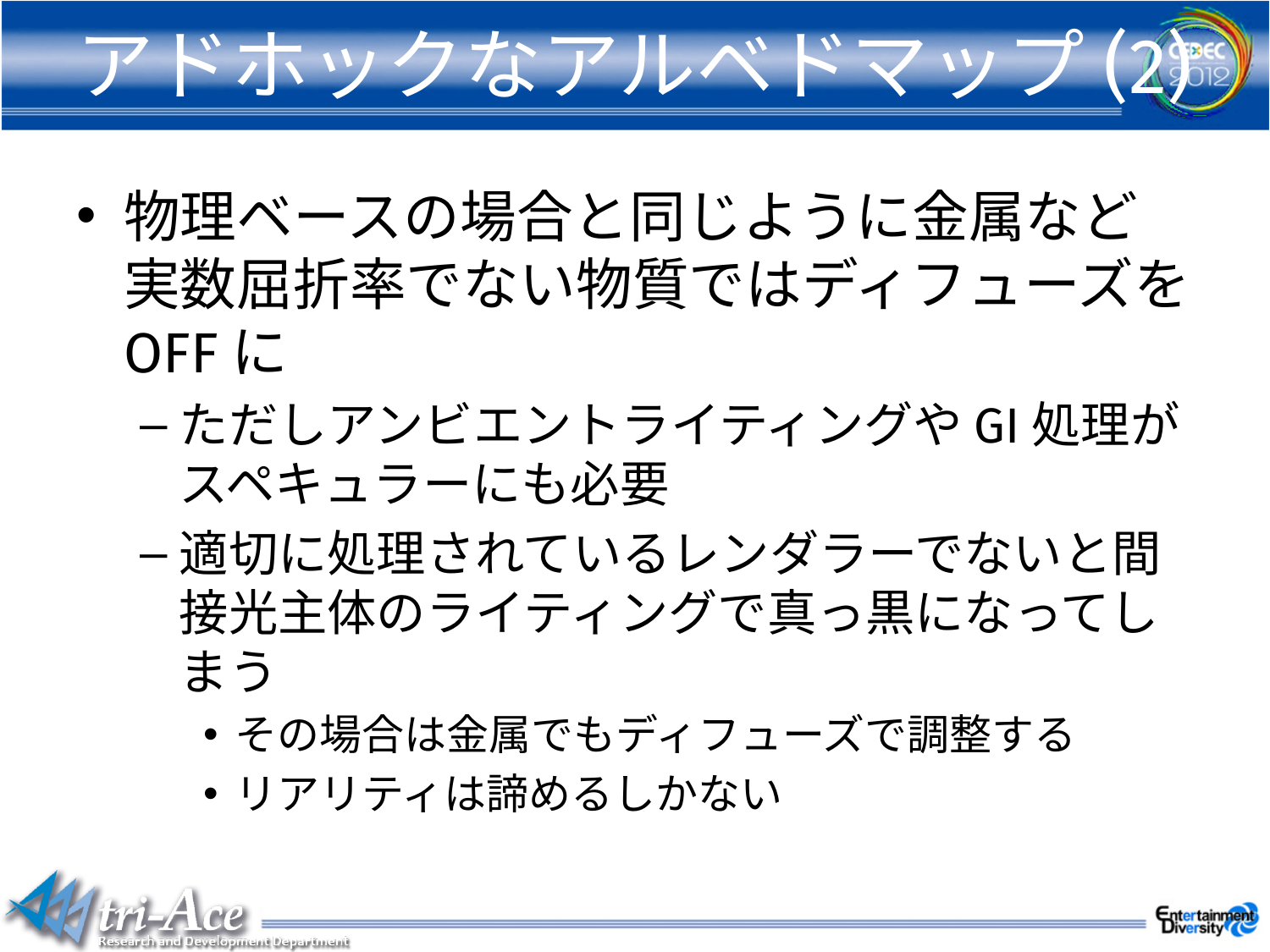

# アドホックなアルベドマップ(2)
物理ベースの場合と同じように金属など実数屈折率でない物質ではディフューズをOFFに
ただしアンビエントライティングやGI処理が
スペキュラーにも必要
適切に処理されているレンダラーでないと間接光主体のライティングで真っ黒になってしまう
その場合は金属でもディフューズで調整する
リアリティは諦めるしかない